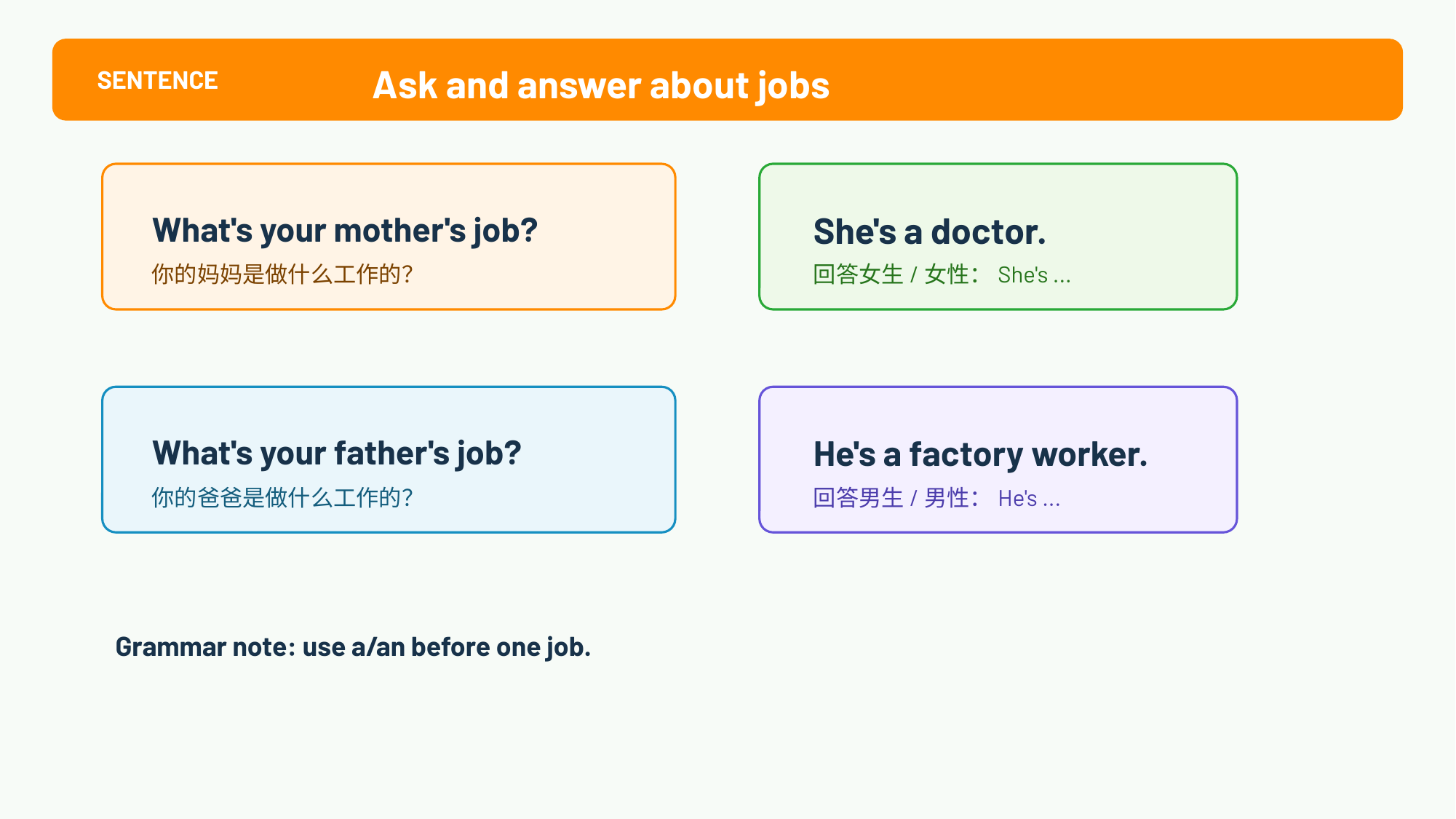

Ask and answer about jobs
SENTENCE

What's your mother's job?
She's a doctor.
你的妈妈是做什么工作的？
回答女生/女性：She's ...

What's your father's job?
He's a factory worker.
你的爸爸是做什么工作的？
回答男生/男性：He's ...
Grammar note: use a/an before one job.